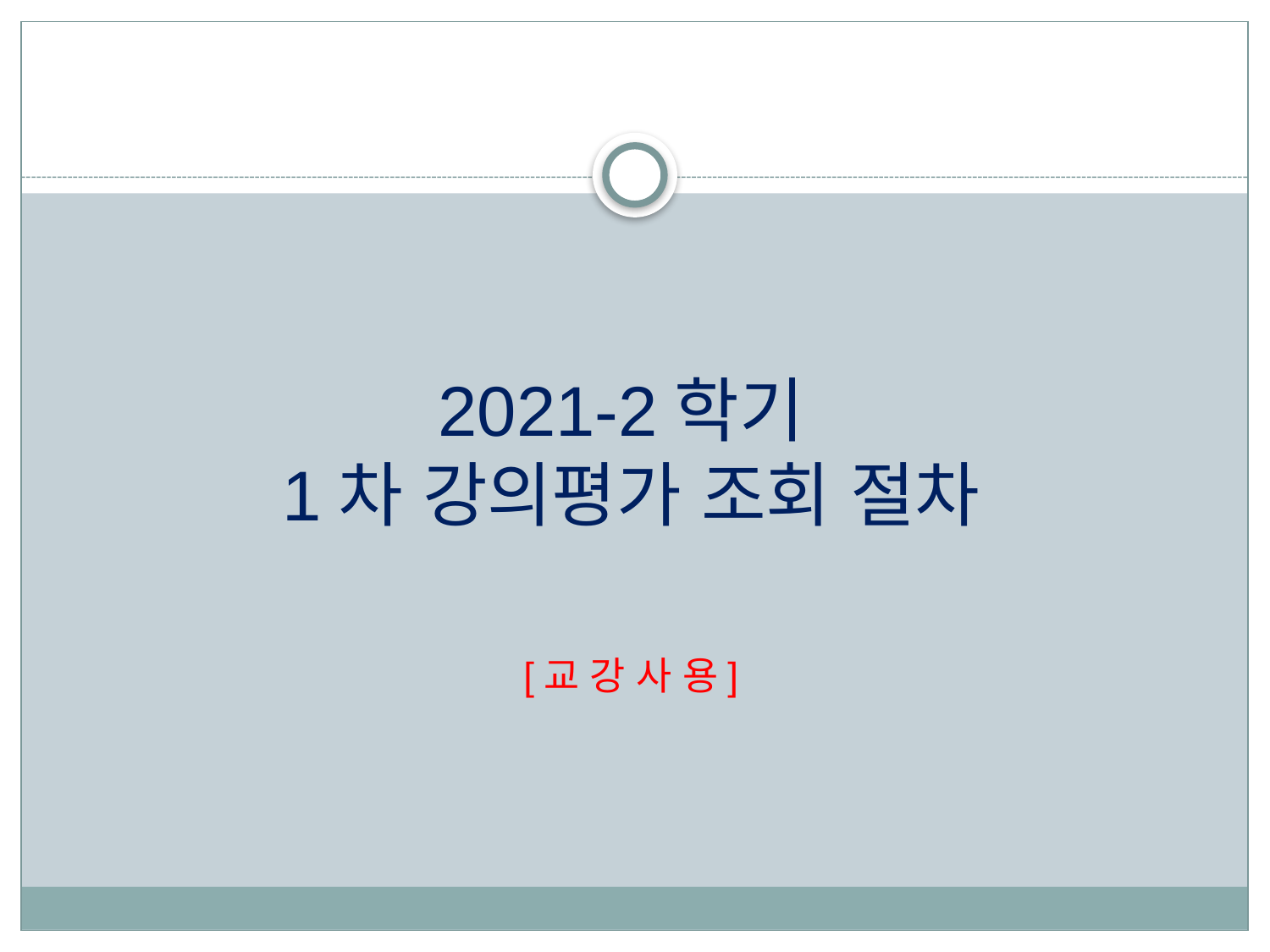

2021-2학기
1차 강의평가 조회 절차
[교 강 사 용]